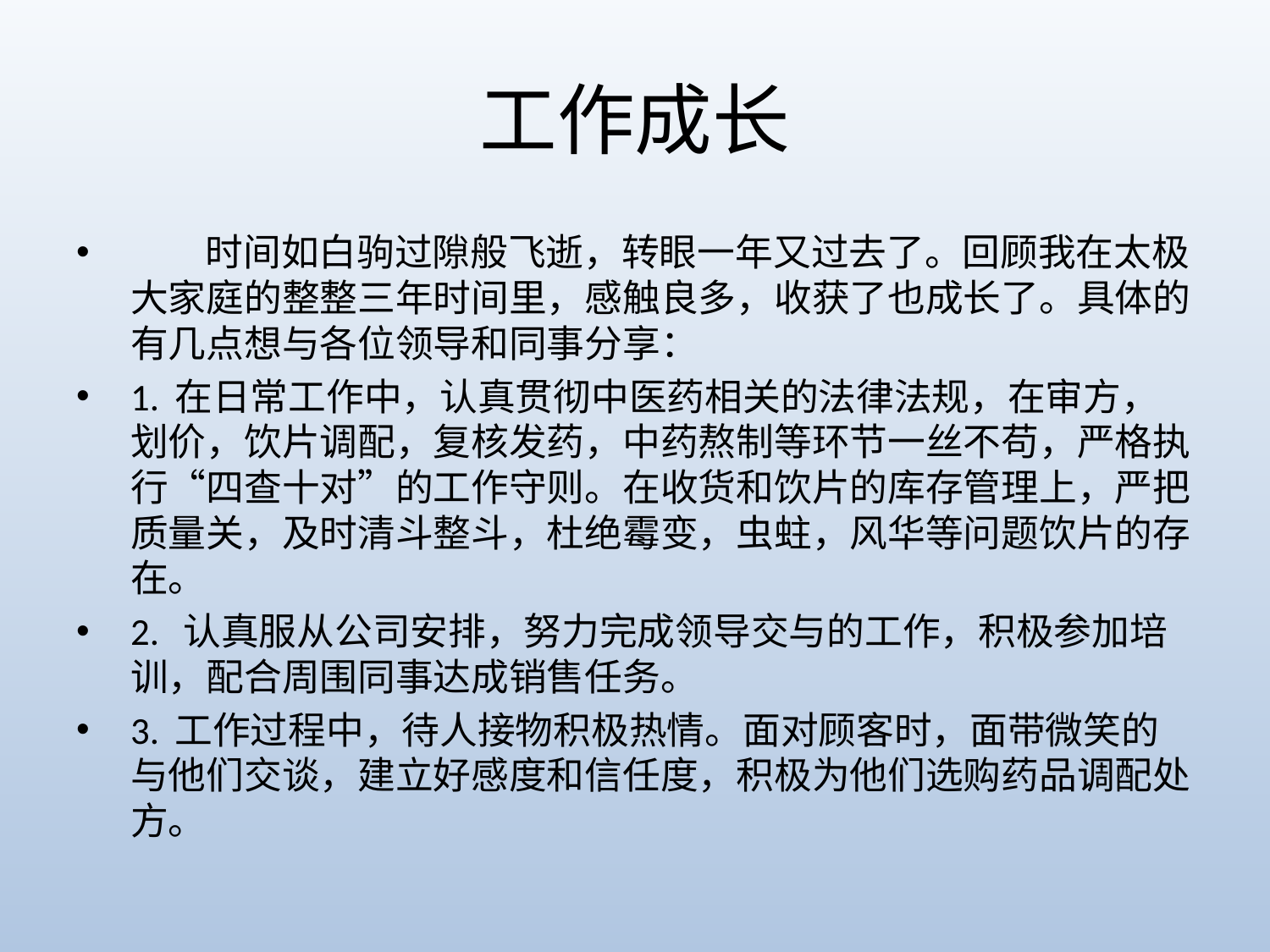

# 工作成长
        时间如白驹过隙般飞逝，转眼一年又过去了。回顾我在太极大家庭的整整三年时间里，感触良多，收获了也成长了。具体的有几点想与各位领导和同事分享：
1. 在日常工作中，认真贯彻中医药相关的法律法规，在审方，划价，饮片调配，复核发药，中药熬制等环节一丝不苟，严格执行“四查十对”的工作守则。在收货和饮片的库存管理上，严把质量关，及时清斗整斗，杜绝霉变，虫蛀，风华等问题饮片的存在。
2.  认真服从公司安排，努力完成领导交与的工作，积极参加培训，配合周围同事达成销售任务。
3. 工作过程中，待人接物积极热情。面对顾客时，面带微笑的与他们交谈，建立好感度和信任度，积极为他们选购药品调配处方。